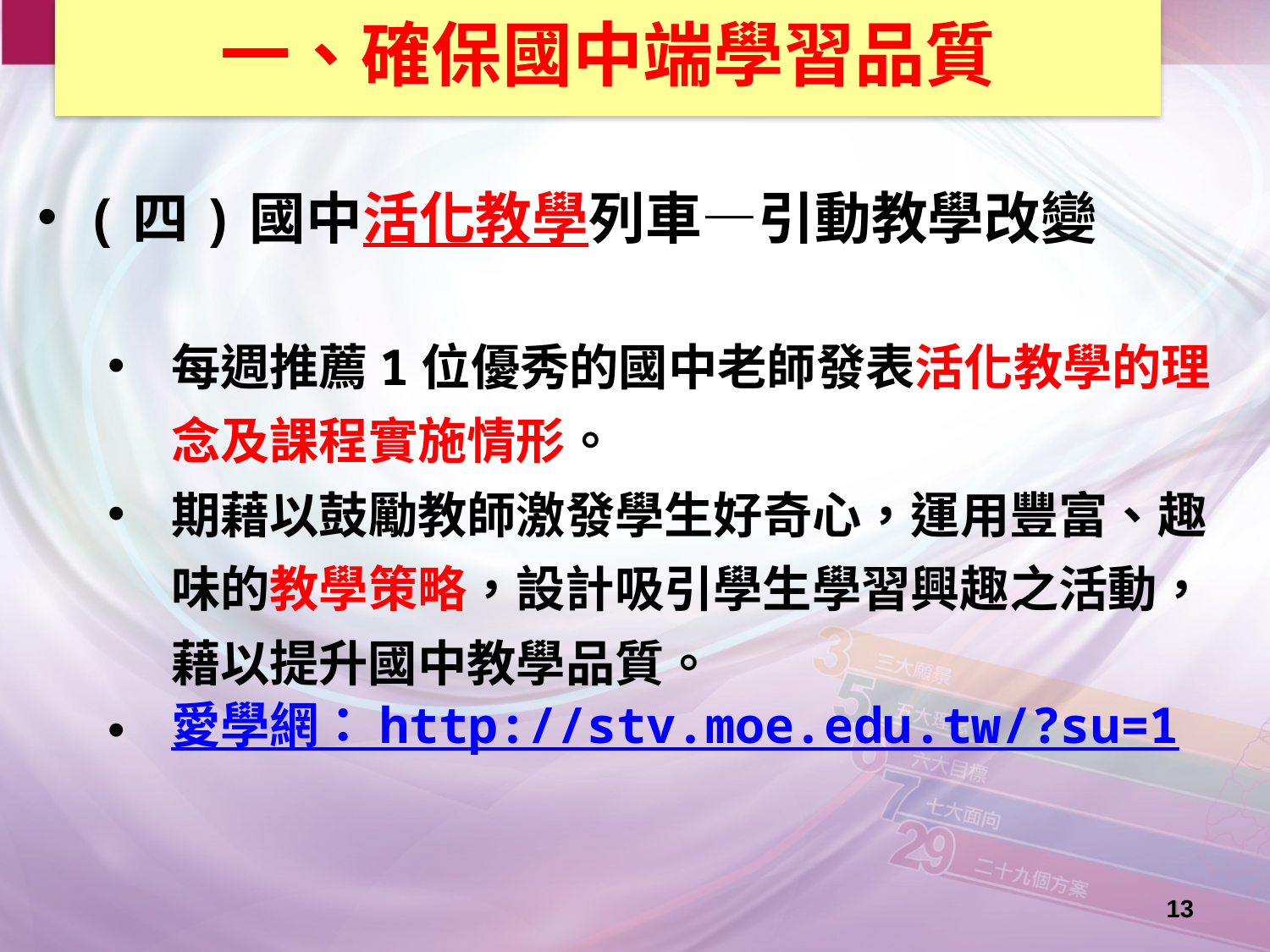

一、確保國中端學習品質
(四)國中活化教學列車—引動教學改變
每週推薦1位優秀的國中老師發表活化教學的理念及課程實施情形。
期藉以鼓勵教師激發學生好奇心，運用豐富、趣味的教學策略，設計吸引學生學習興趣之活動，藉以提升國中教學品質。
愛學網： http://stv.moe.edu.tw/?su=1
13
13